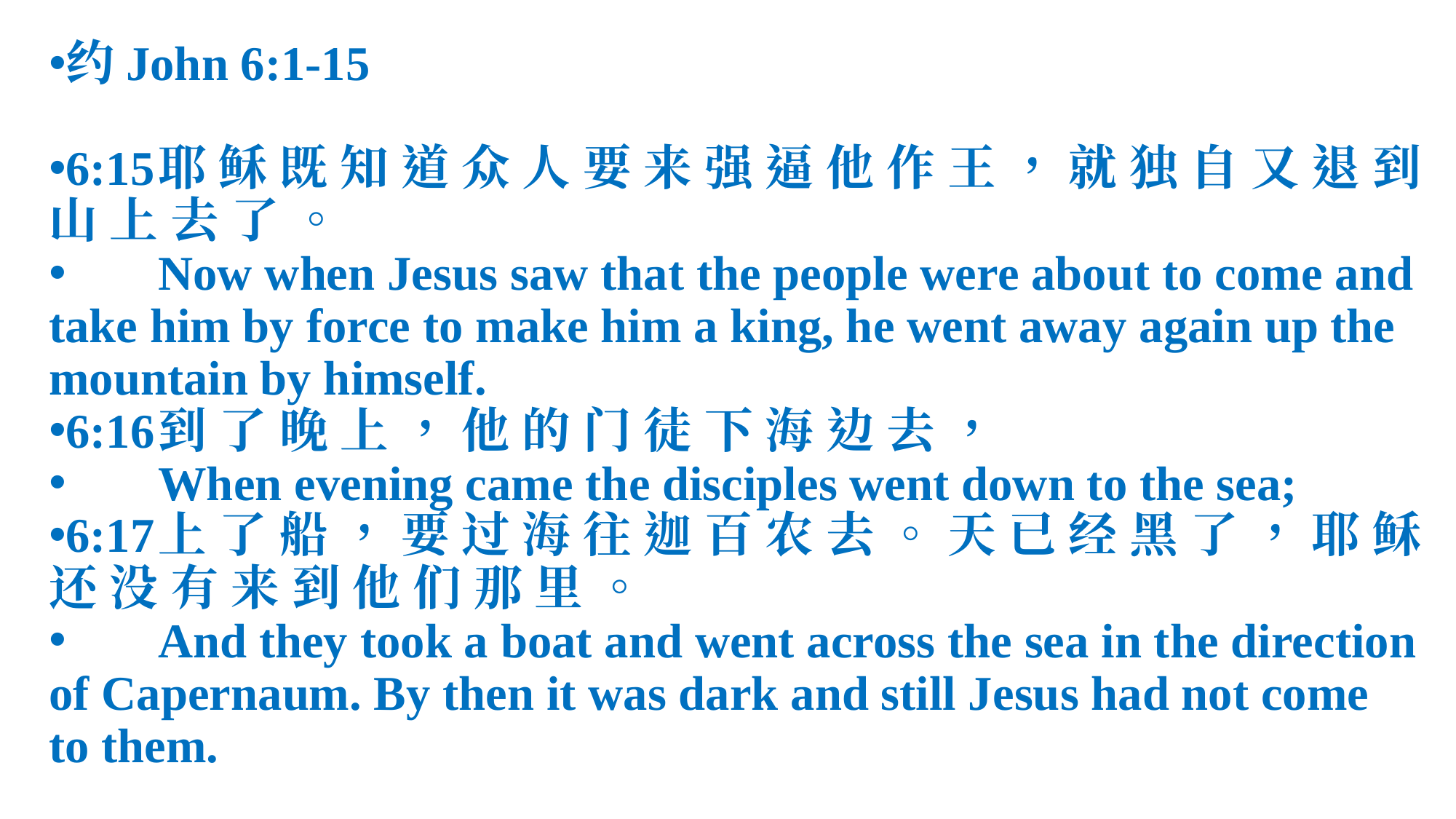

约John 6:1-15

6:15	耶 稣 既 知 道 众 人 要 来 强 逼 他 作 王 ， 就 独 自 又 退 到 山 上 去 了 。
   	Now when Jesus saw that the people were about to come and take him by force to make him a king, he went away again up the mountain by himself.
6:16	到 了 晚 上 ， 他 的 门 徒 下 海 边 去 ，
   	When evening came the disciples went down to the sea;
6:17	上 了 船 ， 要 过 海 往 迦 百 农 去 。 天 已 经 黑 了 ， 耶 稣 还 没 有 来 到 他 们 那 里 。
   	And they took a boat and went across the sea in the direction of Capernaum. By then it was dark and still Jesus had not come to them.